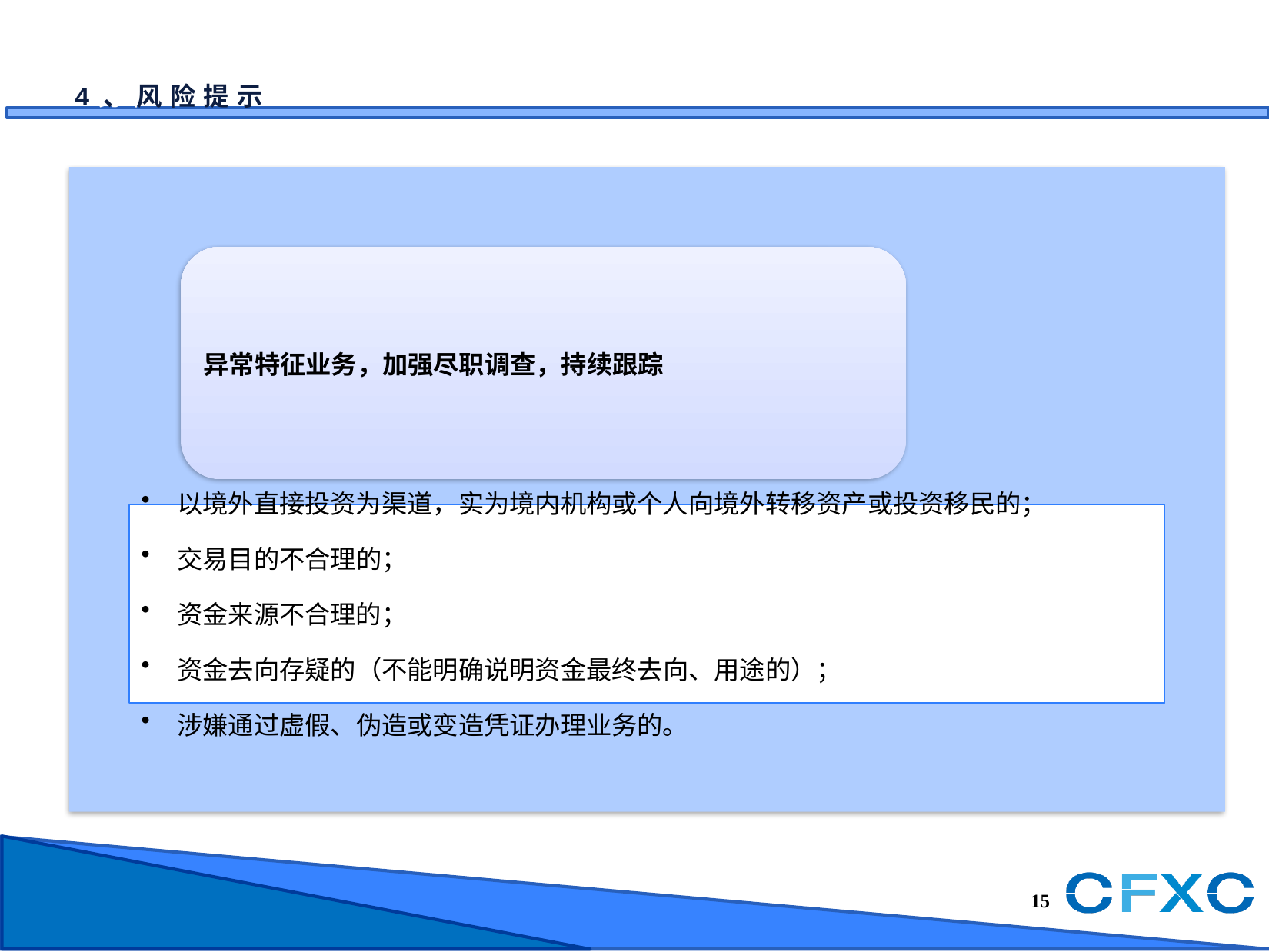

业务审
4、风险提示

异常特征业务，加强尽职调查，持续跟踪
以境外直接投资为渠道，实为境内机构或个人向境外转移资产或投资移民的；
资金来源不合理的；
资金去向存疑的（不能明确说明资金最终去向、用途的）；
涉嫌通过虚假、伪造或变造凭证办理业务的。
交易目的不合理的；
15